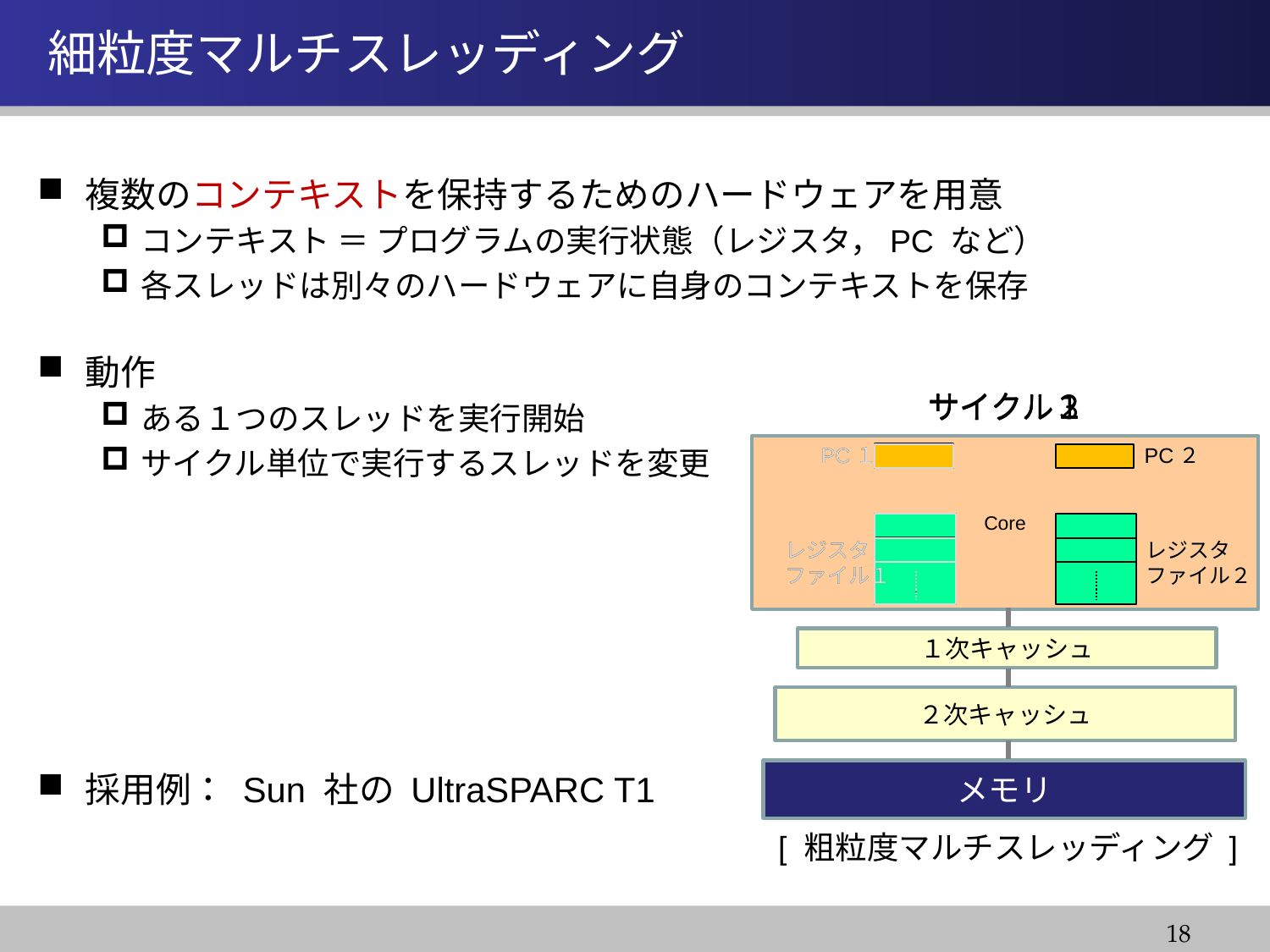

情報システム基盤学基礎１
# 細粒度マルチスレッディング
複数のコンテキストを保持するためのハードウェアを用意
コンテキスト ＝ プログラムの実行状態（レジスタ，PC など）
各スレッドは別々のハードウェアに自身のコンテキストを保存

動作
ある１つのスレッドを実行開始
サイクル単位で実行するスレッドを変更

採用例： Sun 社の UltraSPARC T1
サイクル２
サイクル１
サイクル３
Core
PC１

レジスタ
ファイル１
PC２

レジスタ
ファイル２
PC１

レジスタ
ファイル１
PC２

レジスタ
ファイル２
１次キャッシュ
２次キャッシュ
メモリ
[ 粗粒度マルチスレッディング ]
18